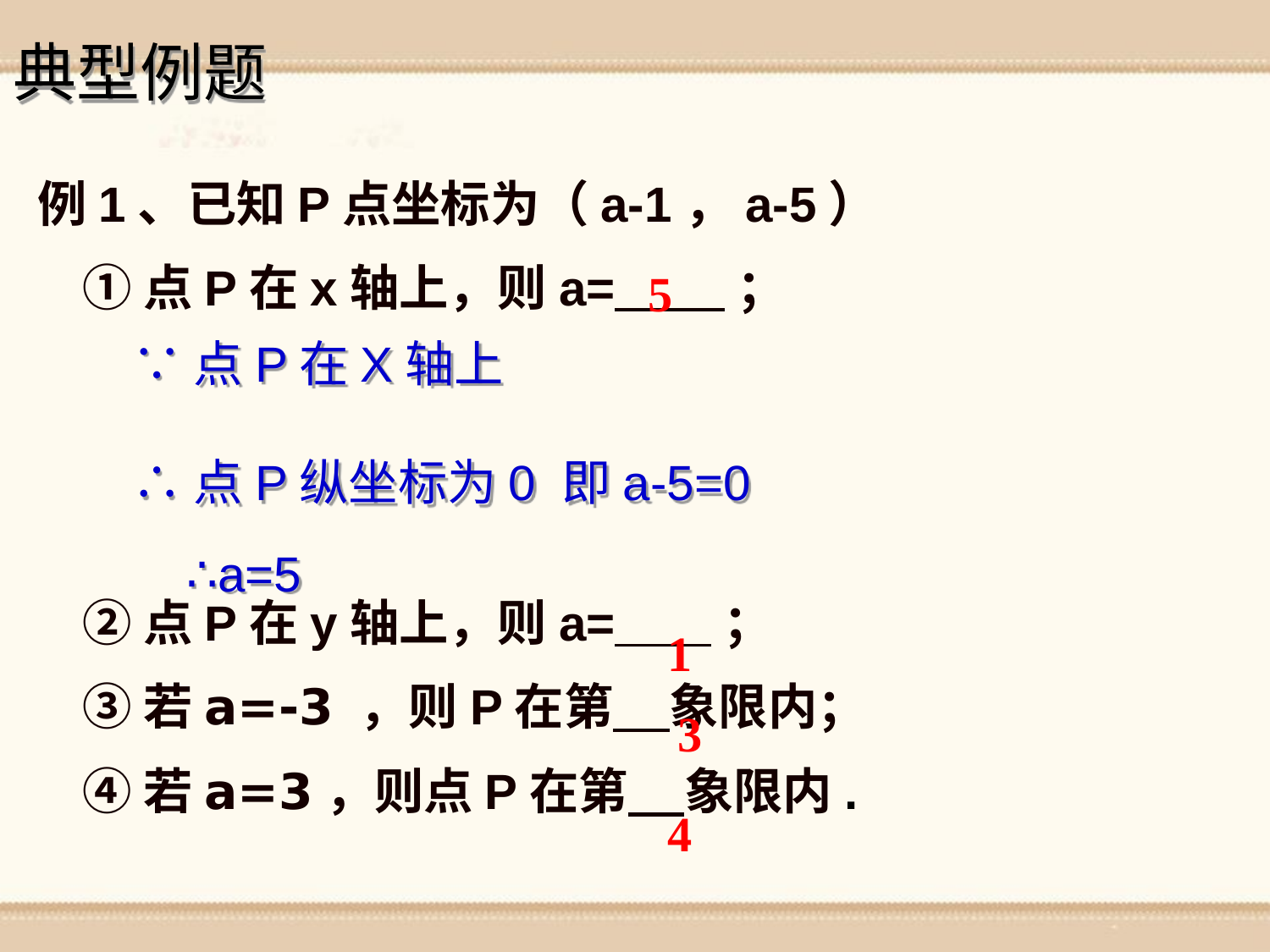

典型例题
例1、已知P点坐标为（a-1，a-5）
    ①点P在x轴上，则a=        ；

    ②点P在y轴上，则a=       ；
    ③若a=-3 ，则P在第     象限内；
    ④若a=3，则点P在第     象限内.
5
∵点P在X轴上

∴点P纵坐标为0 即a-5=0
∴a=5
1
3
4